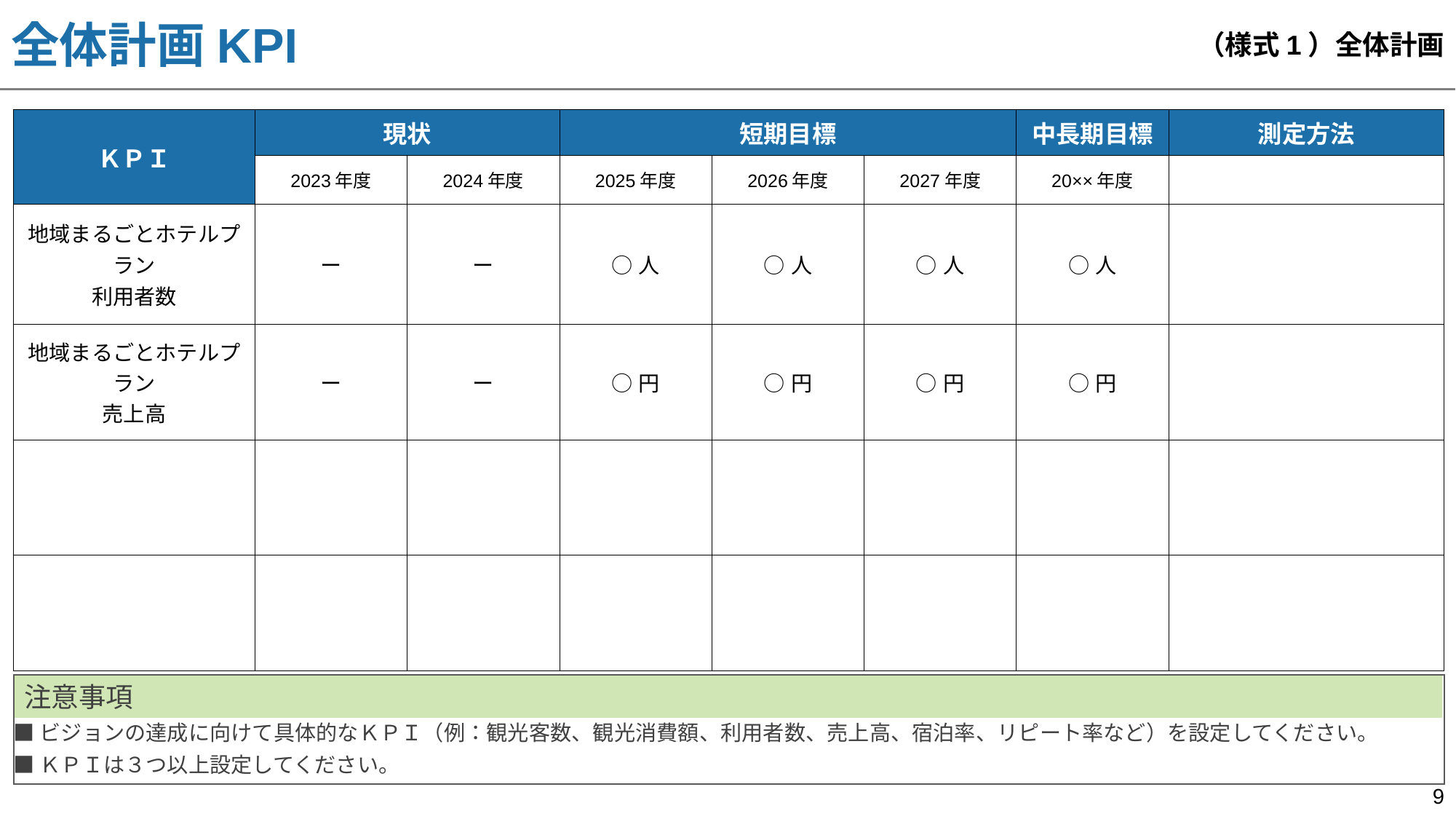

全体計画KPI
（様式1）全体計画
| ＫＰＩ | 現状 |  | 短期目標 |  |  | 中長期目標 | 測定方法 |
| --- | --- | --- | --- | --- | --- | --- | --- |
|  | 2023年度 | 2024年度 | 2025年度 | 2026年度 | 2027年度 | 20××年度 |  |
| 地域まるごとホテルプラン 利用者数 | ー | ー | ○人 | ○人 | ○人 | ○人 |  |
| 地域まるごとホテルプラン 売上高 | ー | ー | ○円 | ○円 | ○円 | ○円 |  |
|  |  |  |  |  |  |  |  |
|  |  |  |  |  |  |  |  |

注意事項
■ビジョンの達成に向けて具体的なＫＰＩ（例：観光客数、観光消費額、利用者数、売上高、宿泊率、リピート率など）を設定してください。
■ＫＰＩは３つ以上設定してください。
9